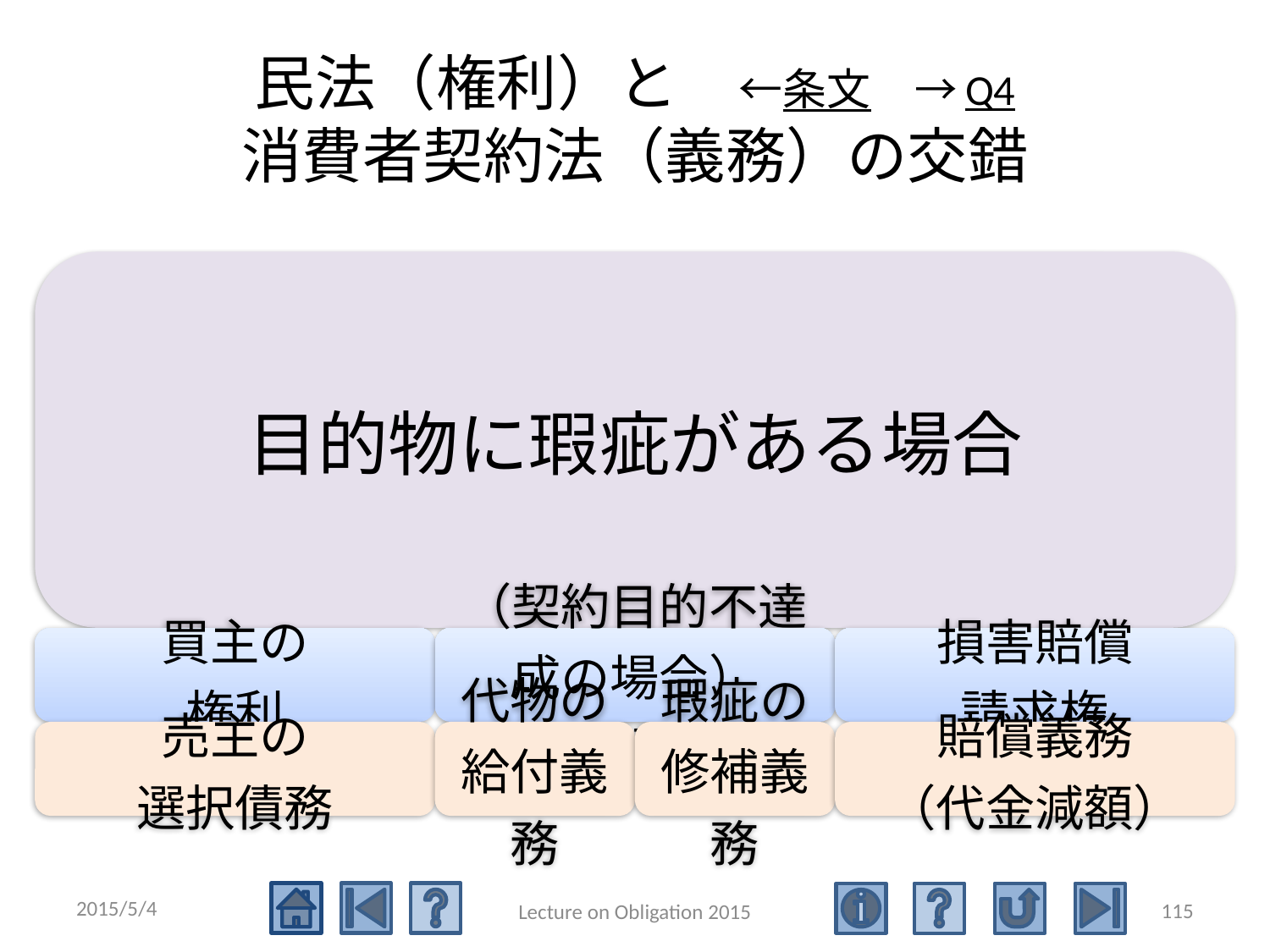

# 民法（権利）と　←条文　→Q4 消費者契約法（義務）の交錯
目的物に瑕疵がある場合
損害賠償
請求権
賠償義務
（代金減額）
買主の
権利
売主の
選択債務
2015/5/4
115
Lecture on Obligation 2015